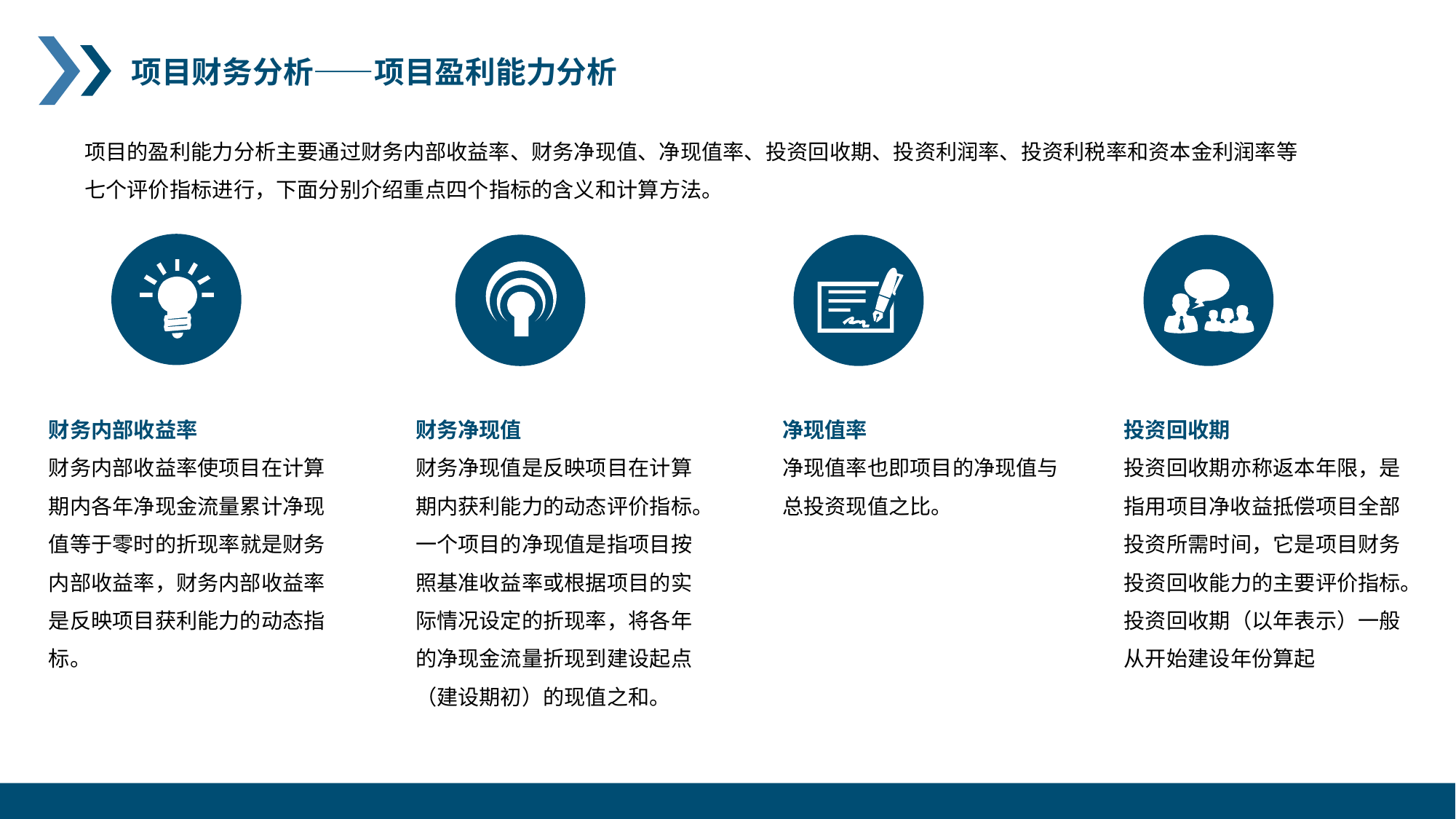

项目财务分析——项目盈利能力分析
项目的盈利能力分析主要通过财务内部收益率、财务净现值、净现值率、投资回收期、投资利润率、投资利税率和资本金利润率等七个评价指标进行，下面分别介绍重点四个指标的含义和计算方法。

财务内部收益率
财务内部收益率使项目在计算期内各年净现金流量累计净现值等于零时的折现率就是财务内部收益率，财务内部收益率是反映项目获利能力的动态指标。
财务净现值
财务净现值是反映项目在计算期内获利能力的动态评价指标。一个项目的净现值是指项目按照基准收益率或根据项目的实际情况设定的折现率，将各年的净现金流量折现到建设起点（建设期初）的现值之和。
净现值率
净现值率也即项目的净现值与总投资现值之比。
投资回收期
投资回收期亦称返本年限，是指用项目净收益抵偿项目全部投资所需时间，它是项目财务投资回收能力的主要评价指标。投资回收期（以年表示）一般从开始建设年份算起